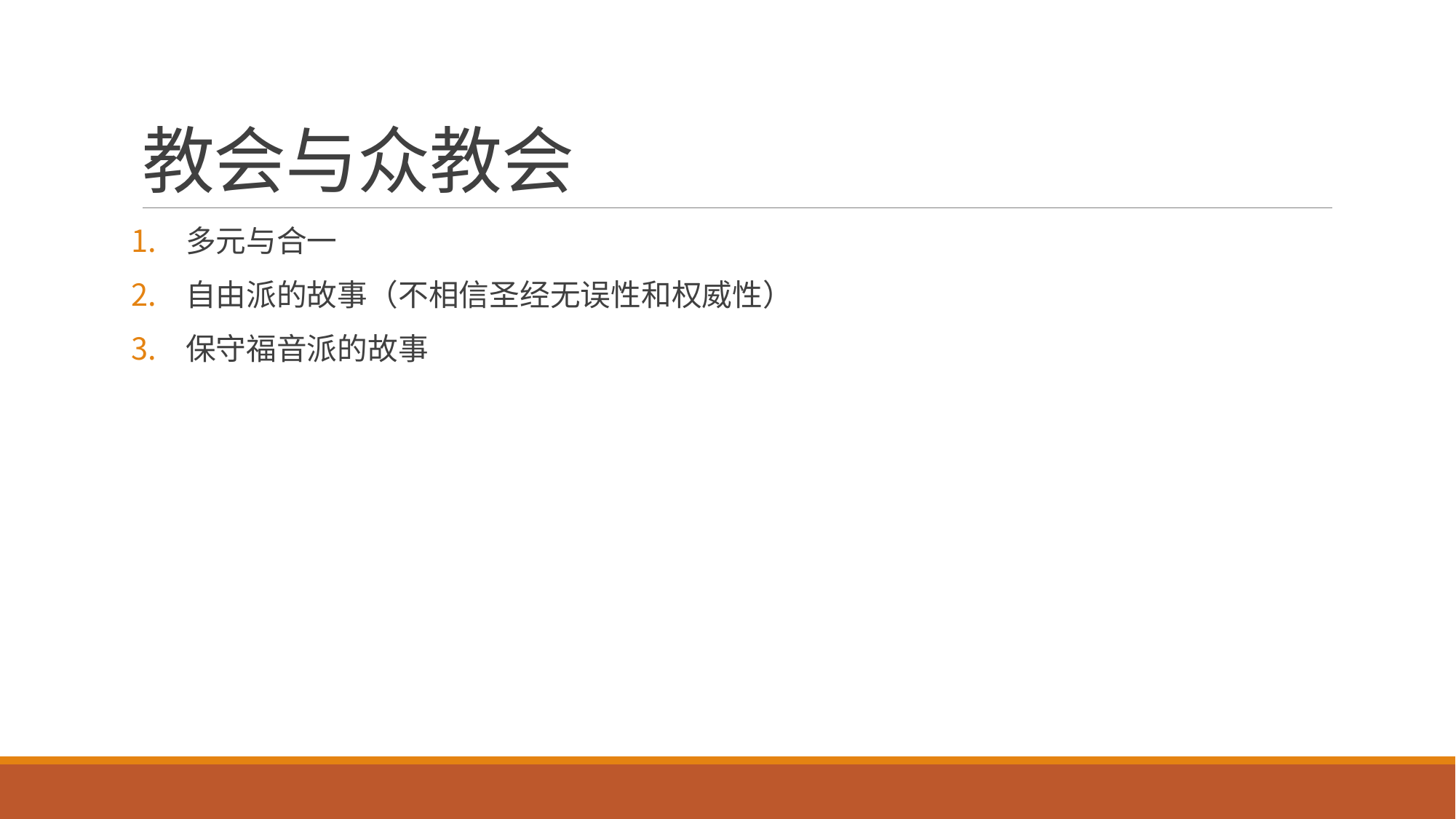

# 教会与众教会
多元与合一
自由派的故事（不相信圣经无误性和权威性）
保守福音派的故事